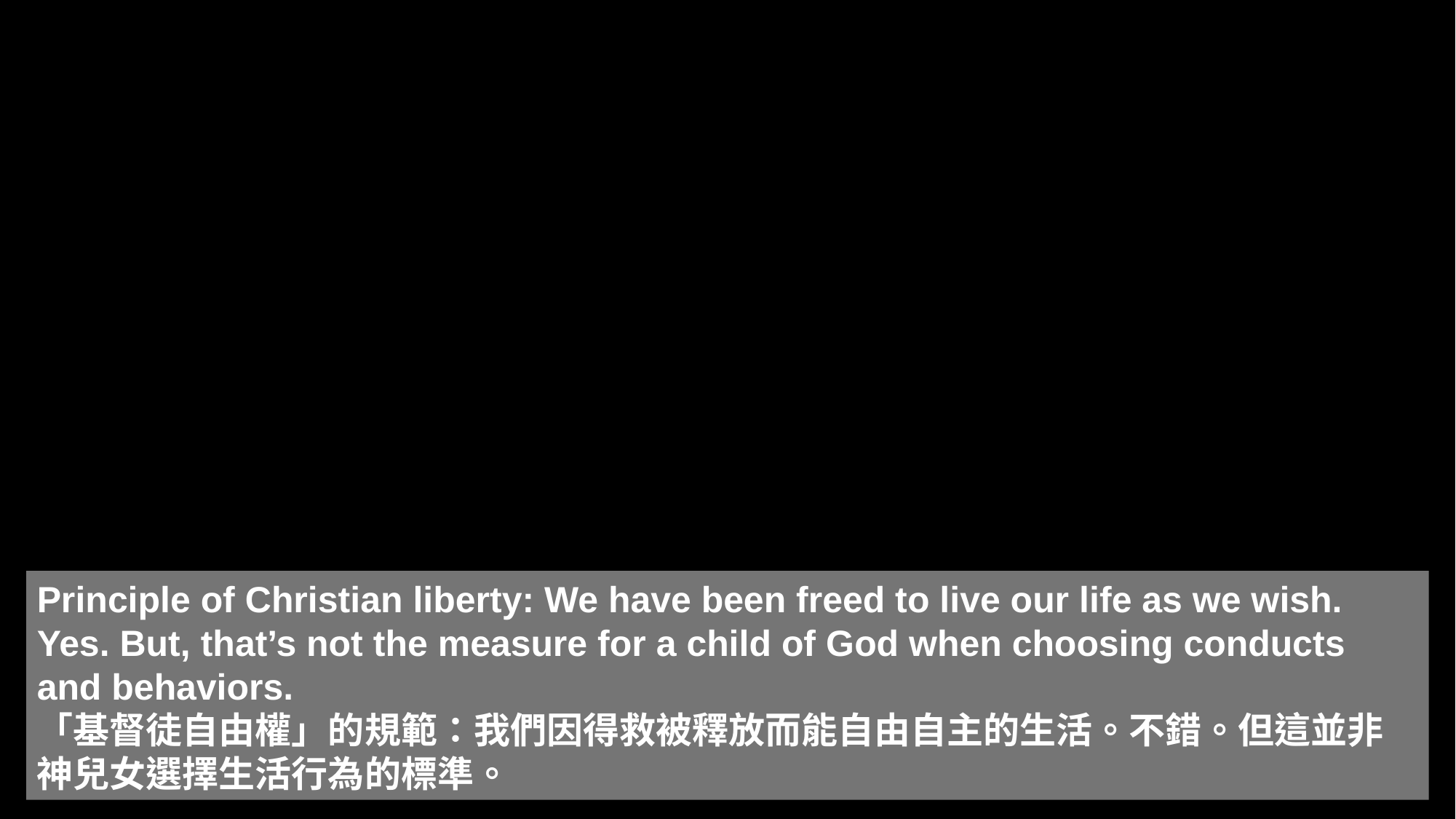

Principle of Christian liberty: We have been freed to live our life as we wish. Yes. But, that’s not the measure for a child of God when choosing conducts and behaviors.
「基督徒自由權」的規範：我們因得救被釋放而能自由自主的生活。不錯。但這並非神兒女選擇生活行為的標準。